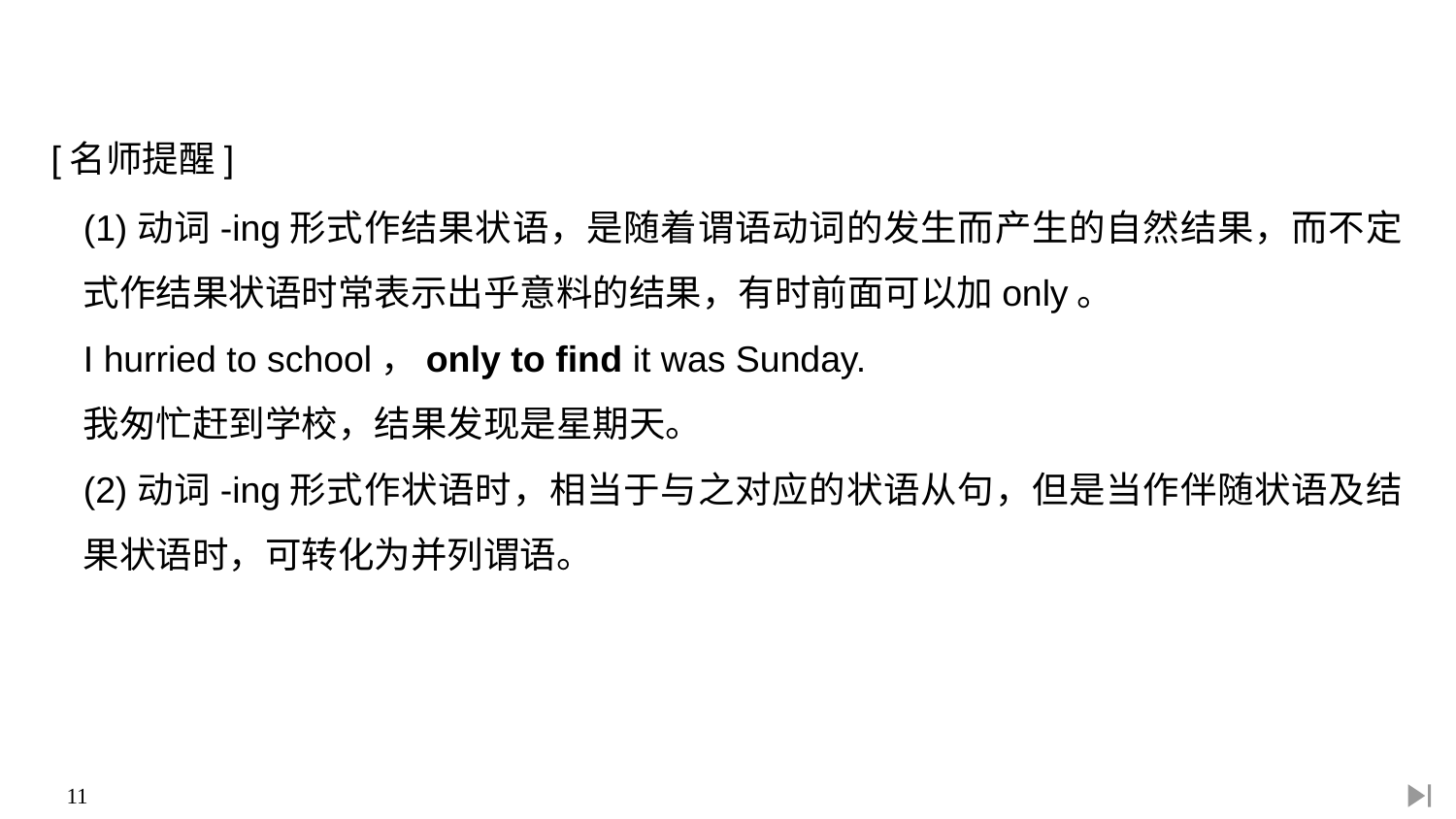

[名师提醒]
(1)动词-ing形式作结果状语，是随着谓语动词的发生而产生的自然结果，而不定式作结果状语时常表示出乎意料的结果，有时前面可以加only。
I hurried to school，only to find it was Sunday.
我匆忙赶到学校，结果发现是星期天。
(2)动词-ing形式作状语时，相当于与之对应的状语从句，但是当作伴随状语及结果状语时，可转化为并列谓语。